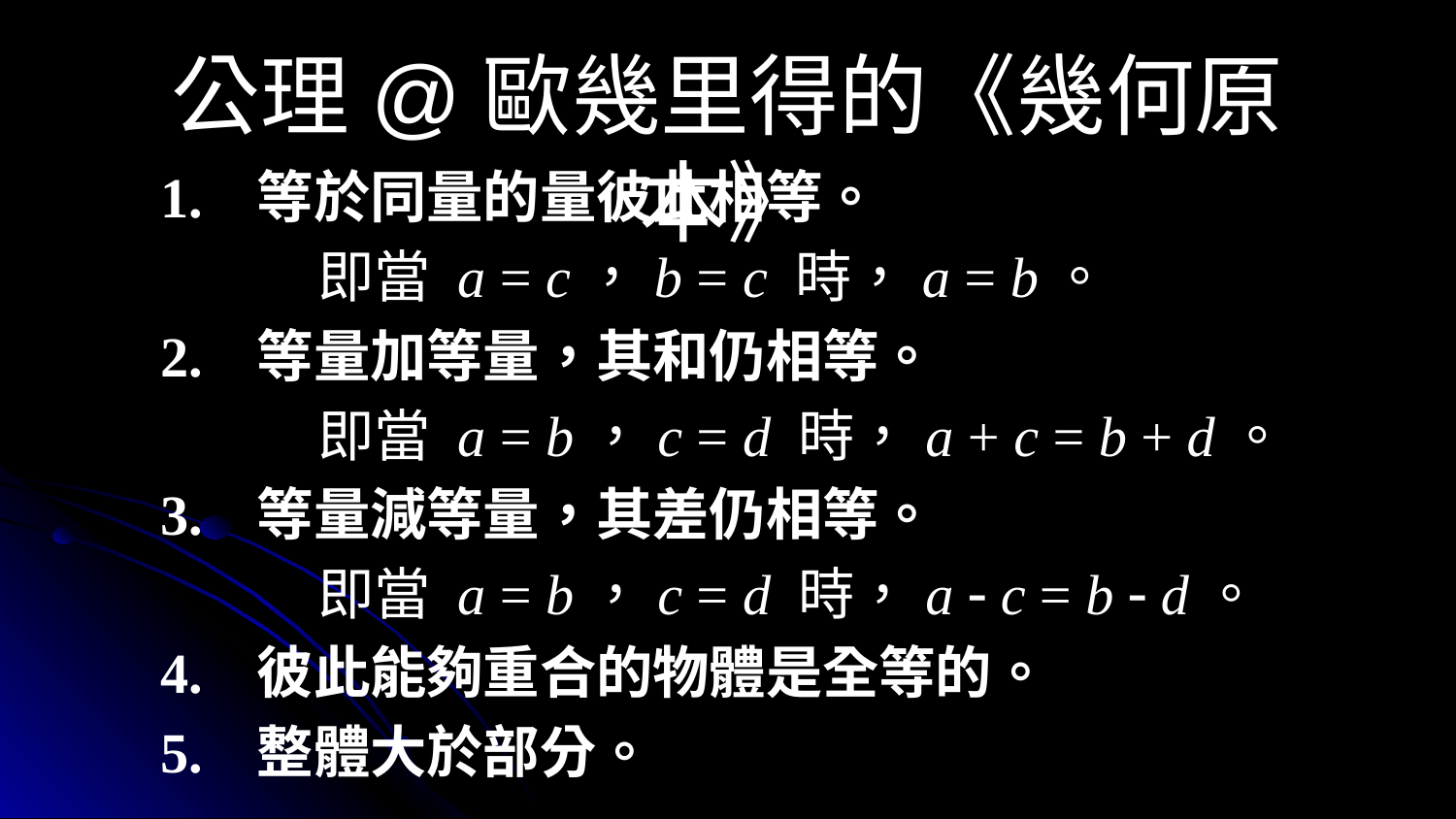

# 公理@歐幾里得的《幾何原本》
1.	等於同量的量彼此相等。
	即當 a = c，b = c 時，a = b。
2.	等量加等量，其和仍相等。
	即當 a = b，c = d 時，a + c = b + d。
3.	等量減等量，其差仍相等。
	即當 a = b，c = d 時，a − c = b − d。
4.	彼此能夠重合的物體是全等的。
5.	整體大於部分。